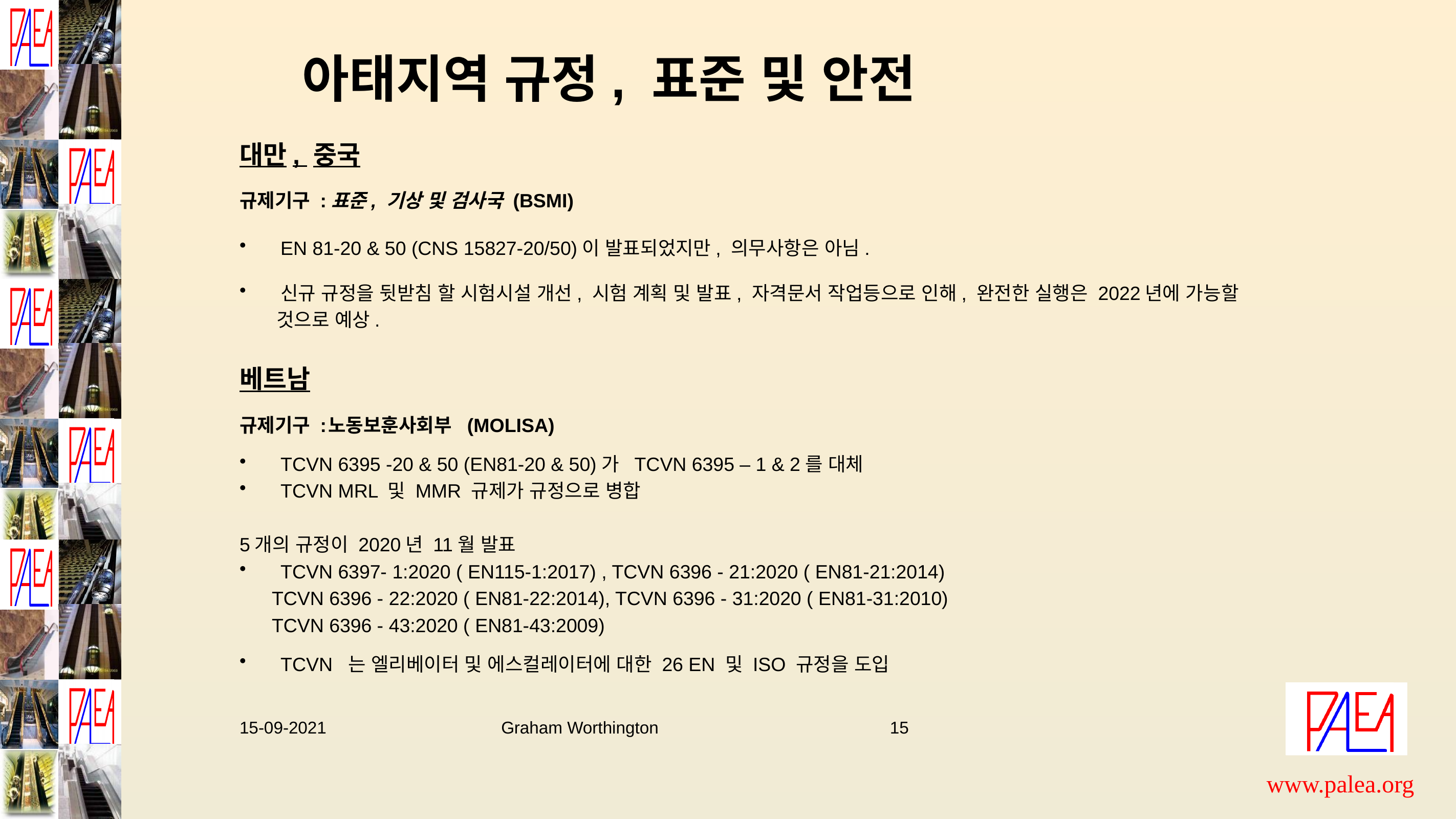

아태지역 규정, 표준 및 안전

대만, 중국

규제기구 :표준, 기상 및 검사국 (BSMI)

EN 81-20 & 50 (CNS 15827-20/50)이 발표되었지만, 의무사항은 아님.

신규 규정을 뒷받침 할 시험시설 개선, 시험 계획 및 발표, 자격문서 작업등으로 인해, 완전한 실행은 2022년에 가능할
      것으로 예상.

베트남

규제기구 : 노동보훈사회부  (MOLISA)

TCVN 6395 -20 & 50 (EN81-20 & 50)가  TCVN 6395 – 1 & 2를 대체
TCVN MRL 및 MMR 규제가 규정으로 병합

5개의 규정이 2020년 11월 발표
TCVN 6397- 1:2020 ( EN115-1:2017) , TCVN 6396 - 21:2020 ( EN81-21:2014)
      TCVN 6396 - 22:2020 ( EN81-22:2014), TCVN 6396 - 31:2020 ( EN81-31:2010)
      TCVN 6396 - 43:2020 ( EN81-43:2009)

TCVN  는 엘리베이터 및 에스컬레이터에 대한 26 EN 및 ISO 규정을 도입

15-09-2021                                     Graham Worthington                                                 15